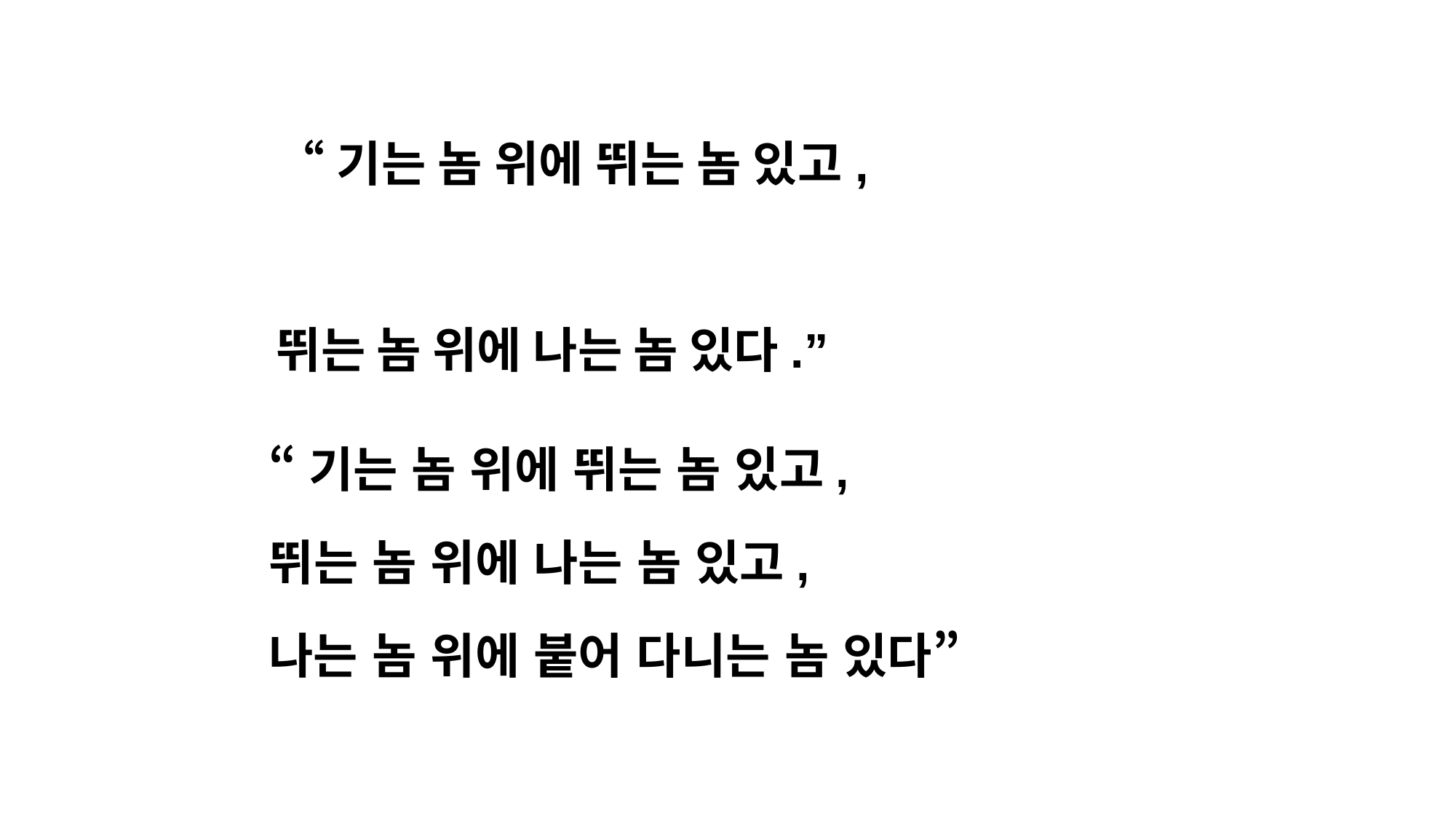

“기는 놈 위에 뛰는 놈 있고,
뛰는 놈 위에 나는 놈 있다.”
“기는 놈 위에 뛰는 놈 있고,
뛰는 놈 위에 나는 놈 있고,
나는 놈 위에 붙어 다니는 놈 있다”